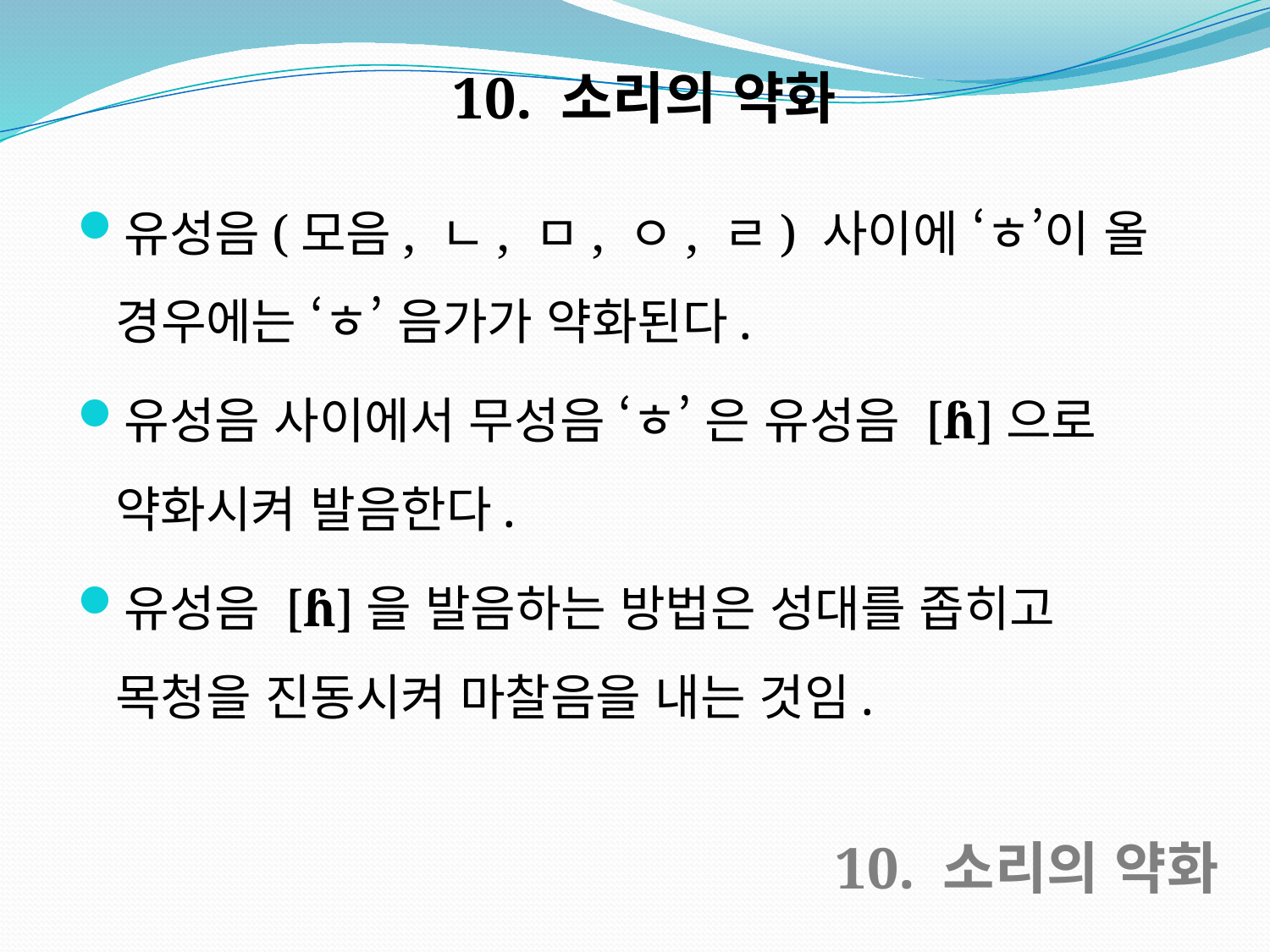

10. 소리의 약화
유성음(모음, ㄴ, ㅁ, ㅇ, ㄹ) 사이에 ‘ㅎ’이 올 경우에는 ‘ㅎ’ 음가가 약화된다.
유성음 사이에서 무성음 ‘ㅎ’ 은 유성음 [ɦ]으로 약화시켜 발음한다.
유성음 [ɦ]을 발음하는 방법은 성대를 좁히고 목청을 진동시켜 마찰음을 내는 것임.
10. 소리의 약화